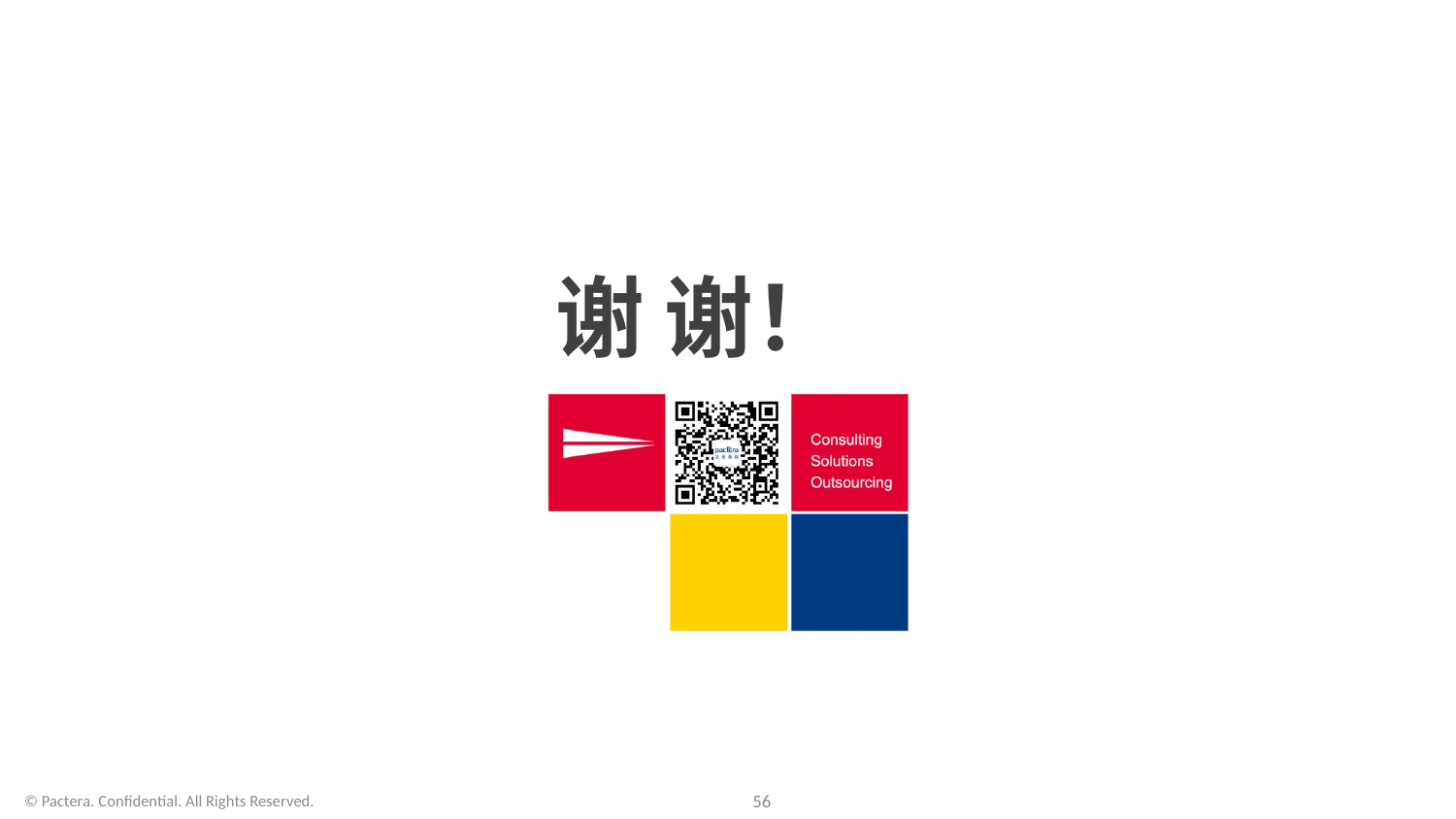

# 谢 谢！
© Pactera. Confidential. All Rights Reserved.
56